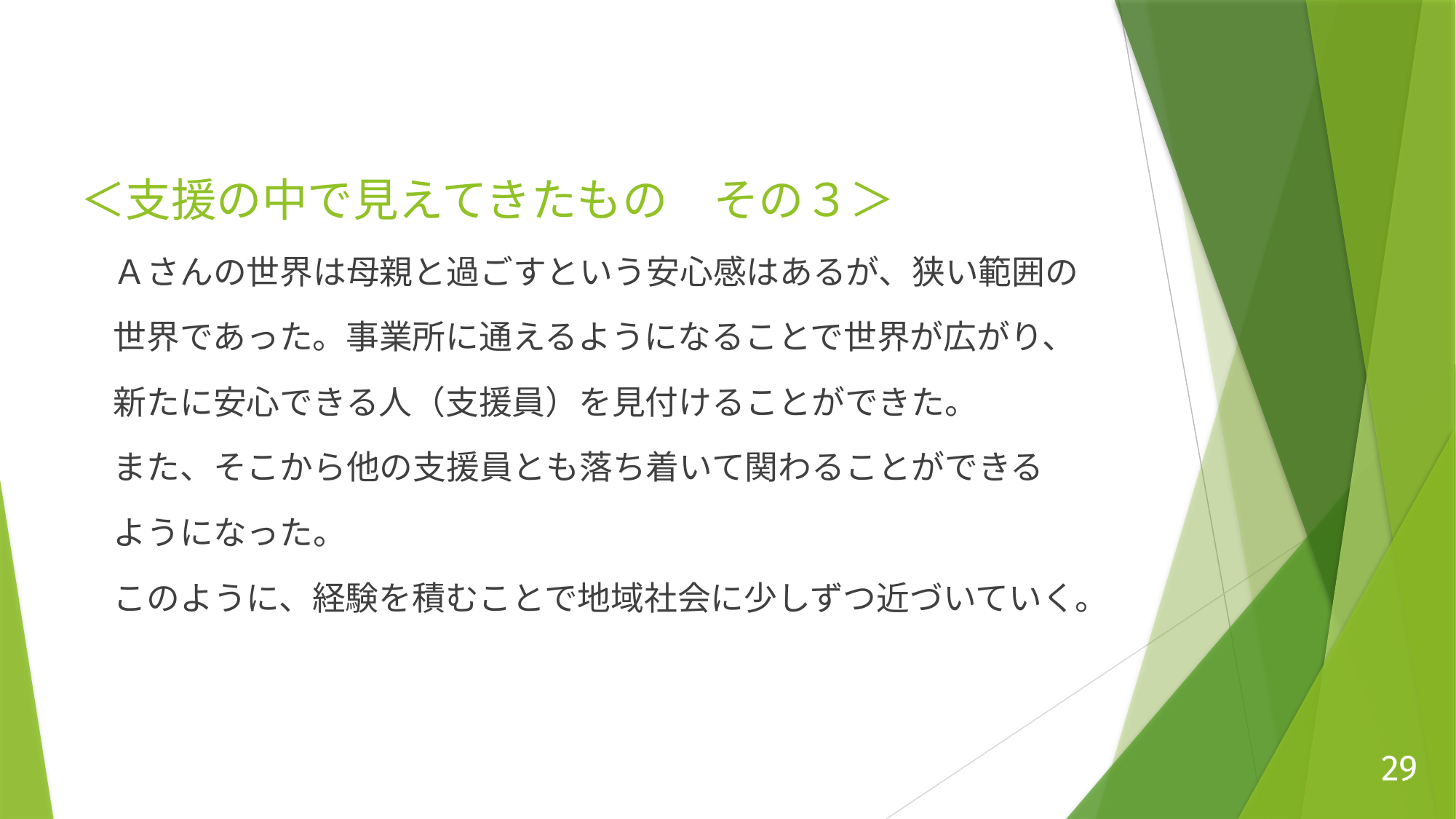

＜支援の中で見えてきたもの　その３＞
　Ａさんの世界は母親と過ごすという安心感はあるが、狭い範囲の
　世界であった。事業所に通えるようになることで世界が広がり、
　新たに安心できる人（支援員）を見付けることができた。
　また、そこから他の支援員とも落ち着いて関わることができる
　ようになった。
　このように、経験を積むことで地域社会に少しずつ近づいていく。

29